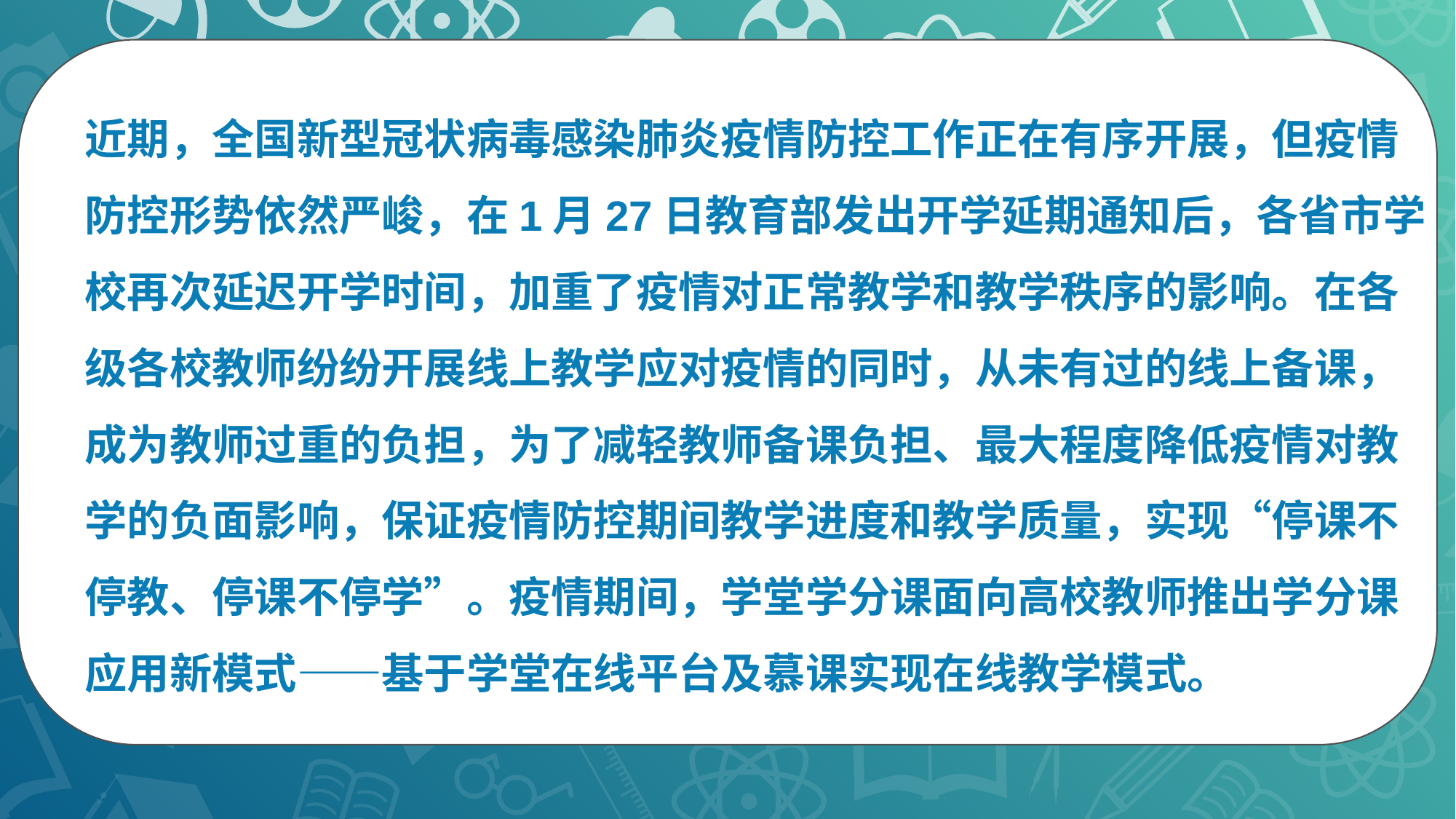

近期，全国新型冠状病毒感染肺炎疫情防控工作正在有序开展，但疫情防控形势依然严峻，在1月27日教育部发出开学延期通知后，各省市学校再次延迟开学时间，加重了疫情对正常教学和教学秩序的影响。在各级各校教师纷纷开展线上教学应对疫情的同时，从未有过的线上备课，成为教师过重的负担，为了减轻教师备课负担、最大程度降低疫情对教学的负面影响，保证疫情防控期间教学进度和教学质量，实现“停课不停教、停课不停学”。疫情期间，学堂学分课面向高校教师推出学分课应用新模式——基于学堂在线平台及慕课实现在线教学模式。